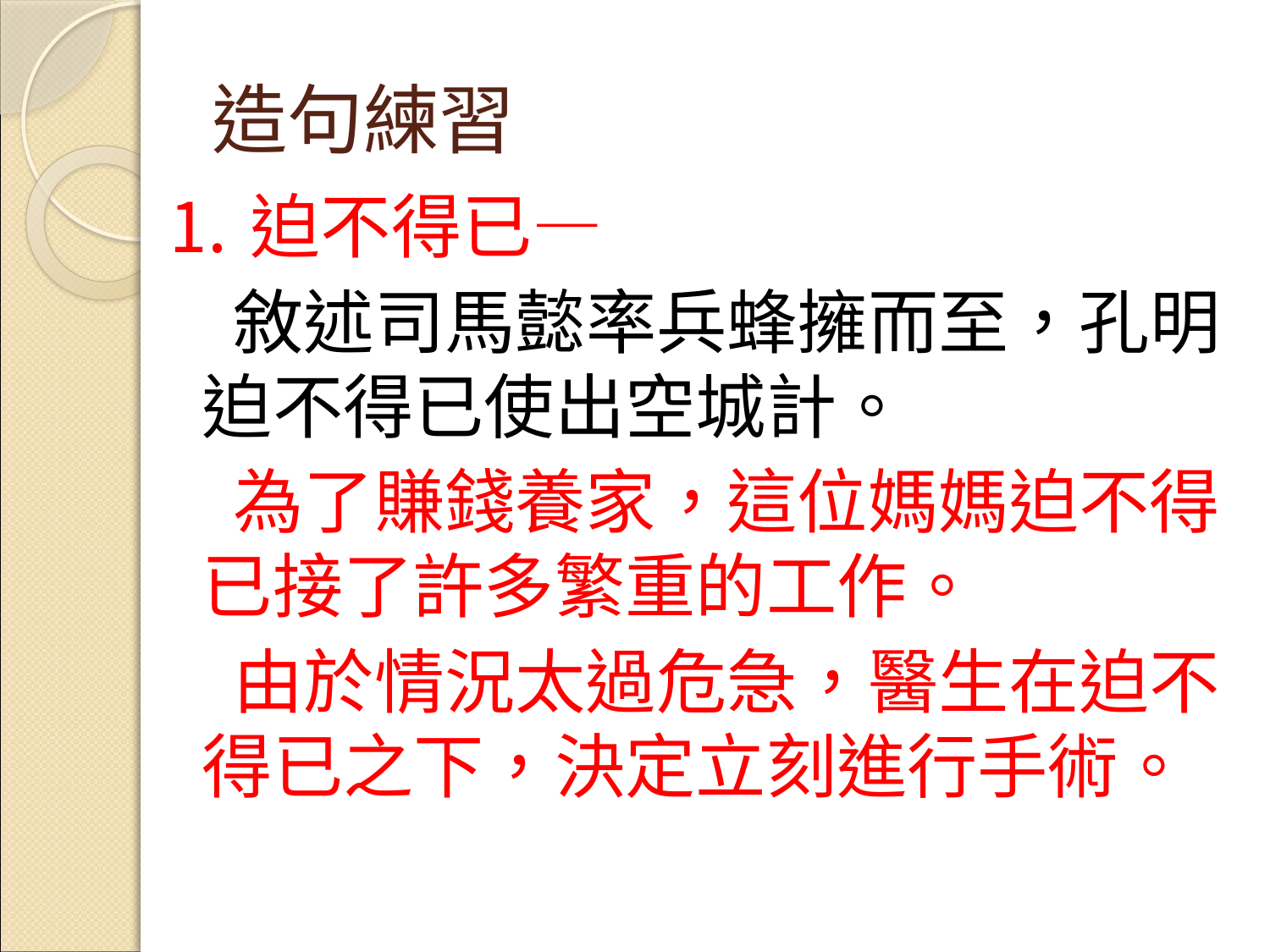

造句練習
⒈迫不得已—
　敘述司馬懿率兵蜂擁而至，孔明迫不得已使出空城計。
　為了賺錢養家，這位媽媽迫不得已接了許多繁重的工作。
　由於情況太過危急，醫生在迫不得已之下，決定立刻進行手術。